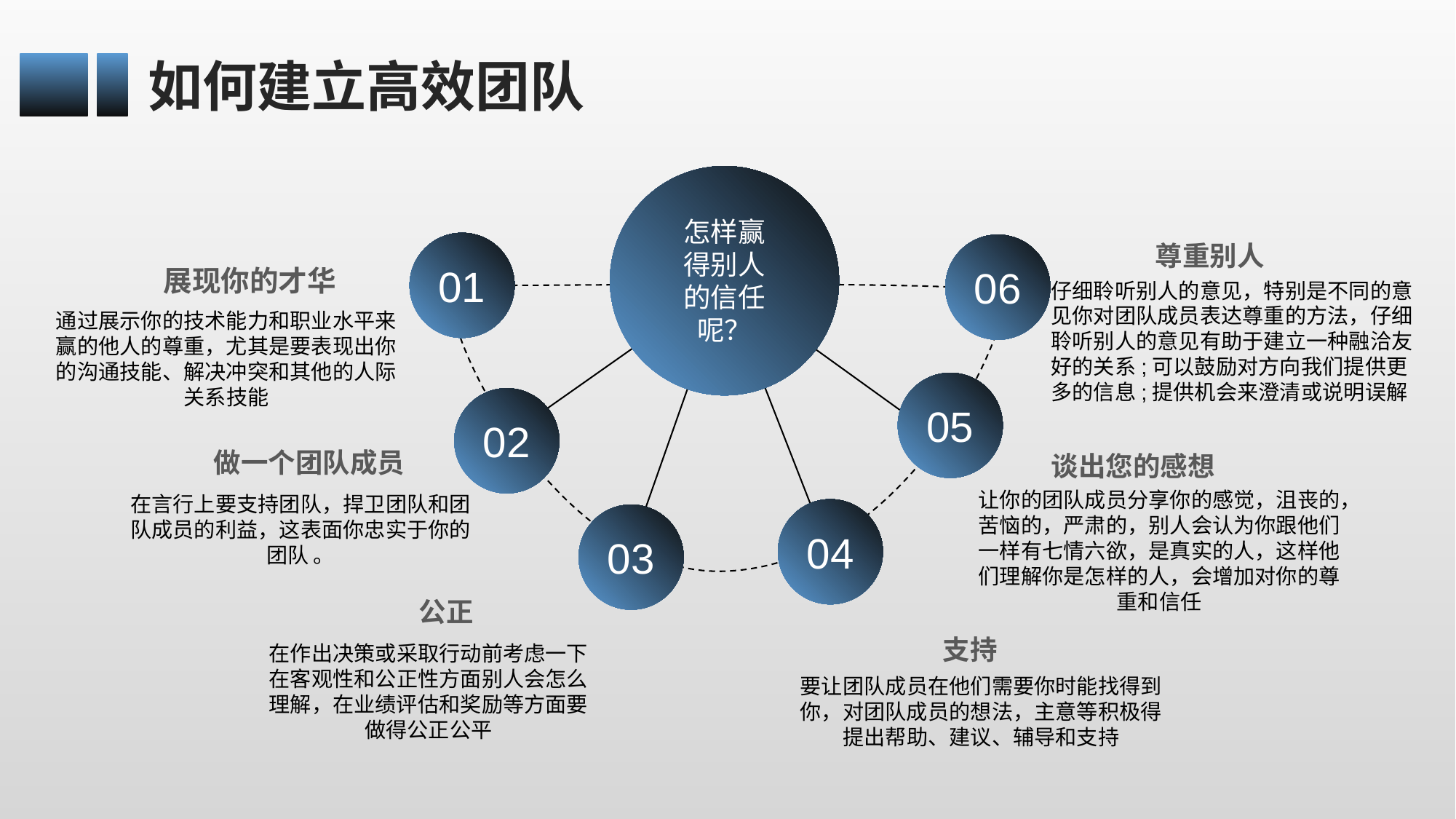

如何建立高效团队

怎样赢得别人的信任呢？
尊重别人
01
06
展现你的才华
仔细聆听别人的意见，特别是不同的意见你对团队成员表达尊重的方法，仔细聆听别人的意见有助于建立一种融洽友好的关系;可以鼓励对方向我们提供更多的信息;提供机会来澄清或说明误解

通过展示你的技术能力和职业水平来赢的他人的尊重，尤其是要表现出你的沟通技能、解决冲突和其他的人际关系技能
05
02
做一个团队成员
谈出您的感想
让你的团队成员分享你的感觉，沮丧的，苦恼的，严肃的，别人会认为你跟他们一样有七情六欲，是真实的人，这样他们理解你是怎样的人，会增加对你的尊重和信任
在言行上要支持团队，捍卫团队和团队成员的利益，这表面你忠实于你的团队 。
04
03
公正
支持
在作出决策或采取行动前考虑一下在客观性和公正性方面别人会怎么理解，在业绩评估和奖励等方面要做得公正公平
要让团队成员在他们需要你时能找得到你，对团队成员的想法，主意等积极得提出帮助、建议、辅导和支持